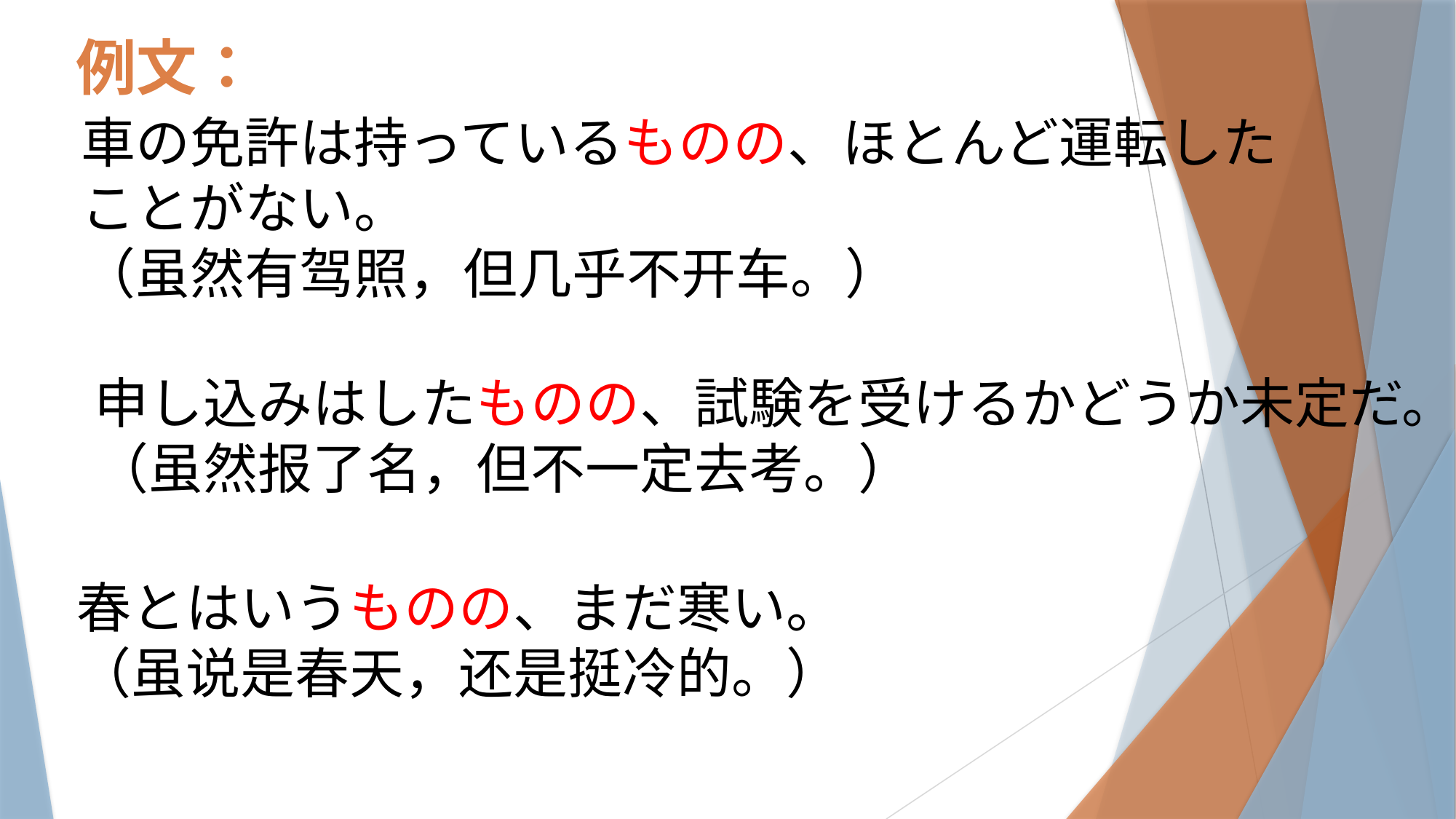

例文：
車の免許は持っているものの、ほとんど運転した
ことがない。
（虽然有驾照，但几乎不开车。）
申し込みはしたものの、試験を受けるかどうか未定だ。
（虽然报了名，但不一定去考。）
春とはいうものの、まだ寒い。
（虽说是春天，还是挺冷的。）